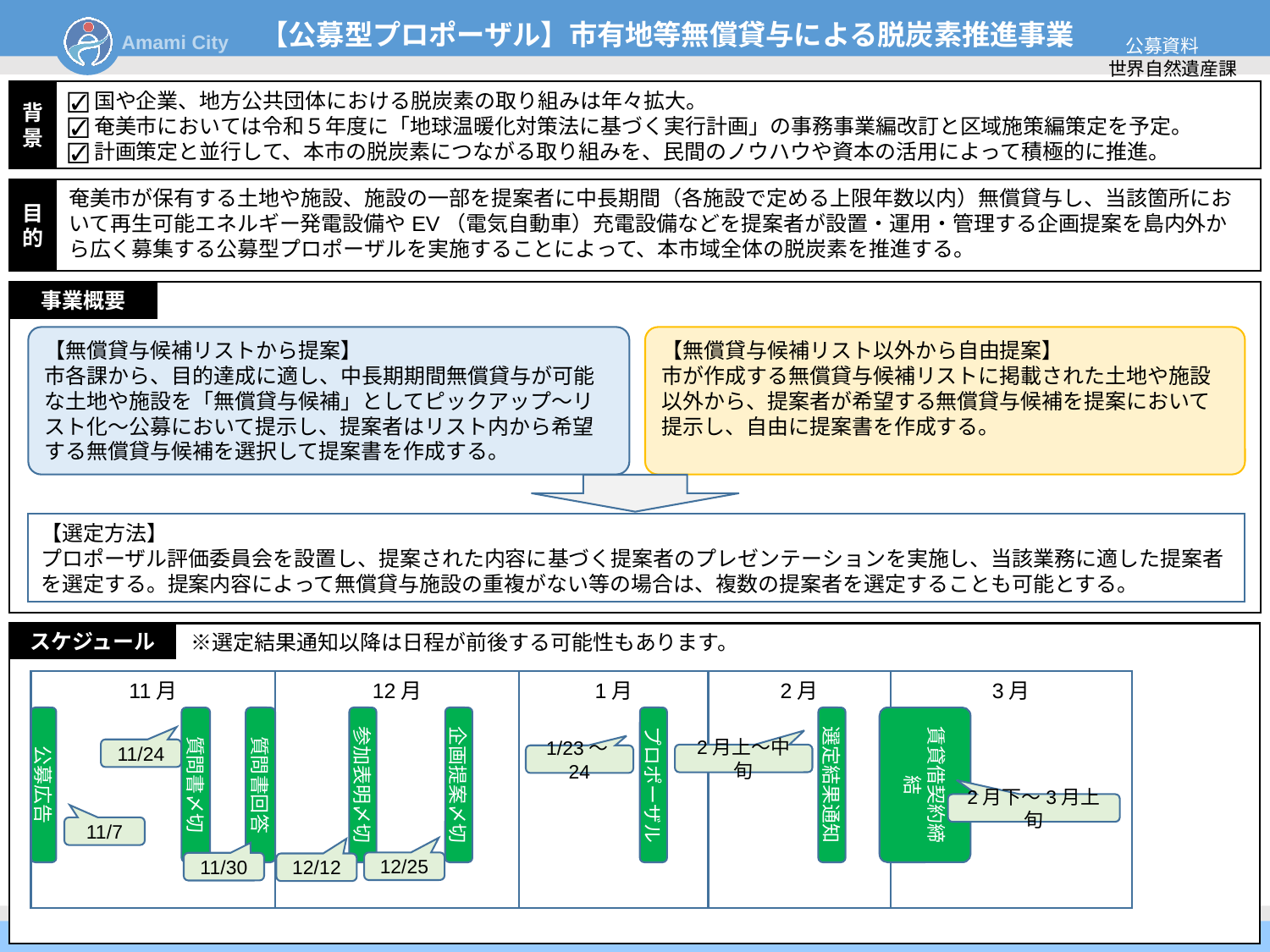

公募資料
【公募型プロポーザル】市有地等無償貸与による脱炭素推進事業
世界自然遺産課
背
景
☑国や企業、地方公共団体における脱炭素の取り組みは年々拡大。
☑奄美市においては令和５年度に「地球温暖化対策法に基づく実行計画」の事務事業編改訂と区域施策編策定を予定。
☑計画策定と並行して、本市の脱炭素につながる取り組みを、民間のノウハウや資本の活用によって積極的に推進。
目的
奄美市が保有する土地や施設、施設の一部を提案者に中長期間（各施設で定める上限年数以内）無償貸与し、当該箇所において再生可能エネルギー発電設備やEV（電気自動車）充電設備などを提案者が設置・運用・管理する企画提案を島内外から広く募集する公募型プロポーザルを実施することによって、本市域全体の脱炭素を推進する。

事業概要
【無償貸与候補リストから提案】
市各課から、目的達成に適し、中長期期間無償貸与が可能な土地や施設を「無償貸与候補」としてピックアップ～リスト化～公募において提示し、提案者はリスト内から希望する無償貸与候補を選択して提案書を作成する。
【無償貸与候補リスト以外から自由提案】
市が作成する無償貸与候補リストに掲載された土地や施設以外から、提案者が希望する無償貸与候補を提案において提示し、自由に提案書を作成する。

【選定方法】
プロポーザル評価委員会を設置し、提案された内容に基づく提案者のプレゼンテーションを実施し、当該業務に適した提案者を選定する。提案内容によって無償貸与施設の重複がない等の場合は、複数の提案者を選定することも可能とする。
　　　　　　　　※選定結果通知以降は日程が前後する可能性もあります。

スケジュール
11月
12月
1月
2月
3月
公募広告
質問書〆切
参加表明〆切
企画提案〆切
プロポーザル
選定結果通知
賃貸借契約締結
質問書回答
11/24
2月上～中旬
1/23～24
2月下～3月上旬
11/7
12/25
11/30
12/12